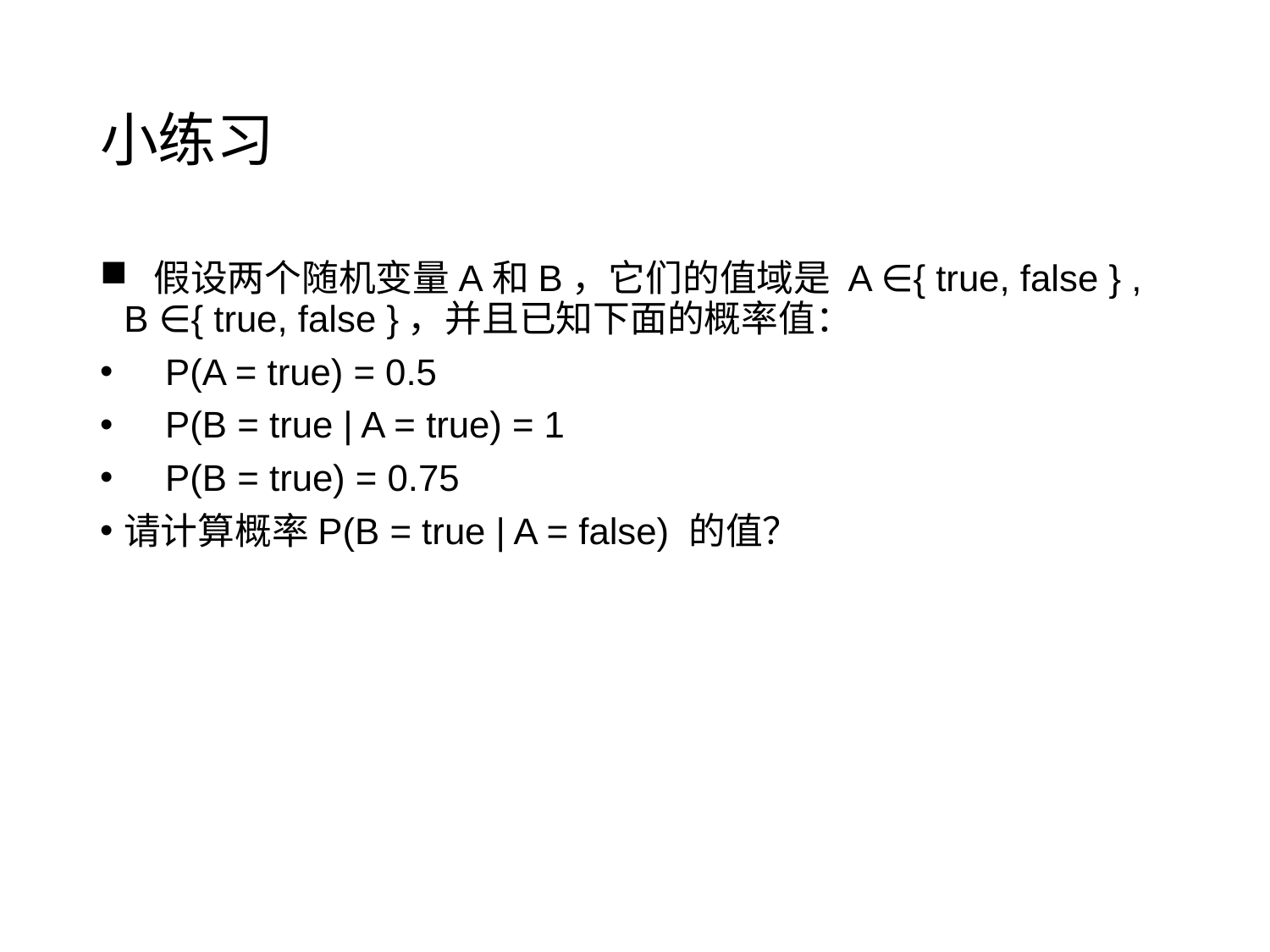

# 小练习
  假设两个随机变量A和B，它们的值域是 A ∈{ true, false } ,  B ∈{ true, false }，并且已知下面的概率值：
    P(A = true) = 0.5
    P(B = true | A = true) = 1
    P(B = true) = 0.75
请计算概率P(B = true | A = false) 的值？